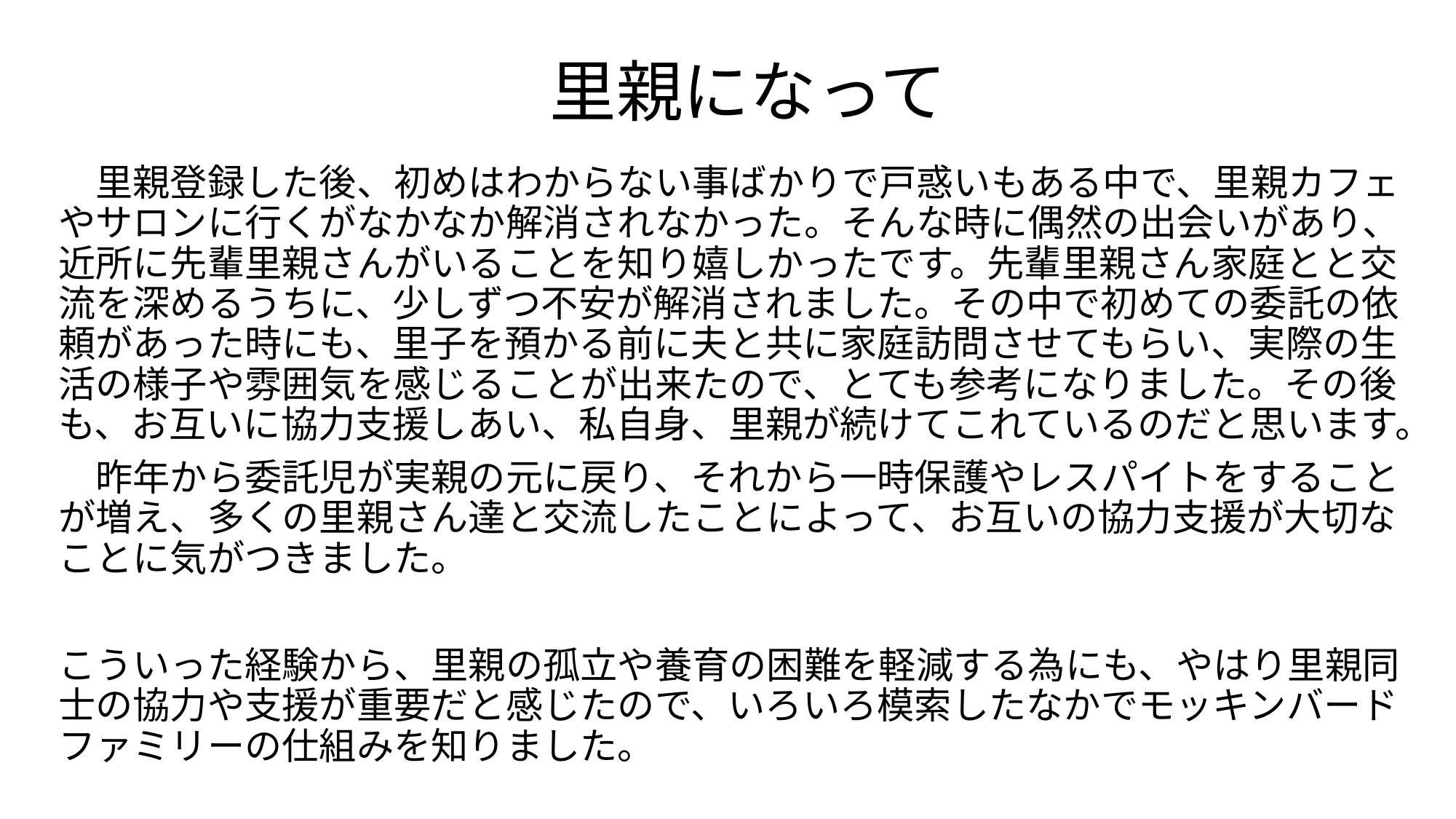

# 里親になって
　里親登録した後、初めはわからない事ばかりで戸惑いもある中で、里親カフェやサロンに行くがなかなか解消されなかった。そんな時に偶然の出会いがあり、近所に先輩里親さんがいることを知り嬉しかったです。先輩里親さん家庭とと交流を深めるうちに、少しずつ不安が解消されました。その中で初めての委託の依頼があった時にも、里子を預かる前に夫と共に家庭訪問させてもらい、実際の生活の様子や雰囲気を感じることが出来たので、とても参考になりました。その後も、お互いに協力支援しあい、私自身、里親が続けてこれているのだと思います。
　昨年から委託児が実親の元に戻り、それから一時保護やレスパイトをすることが増え、多くの里親さん達と交流したことによって、お互いの協力支援が大切なことに気がつきました。

こういった経験から、里親の孤立や養育の困難を軽減する為にも、やはり里親同士の協力や支援が重要だと感じたので、いろいろ模索したなかでモッキンバードファミリーの仕組みを知りました。